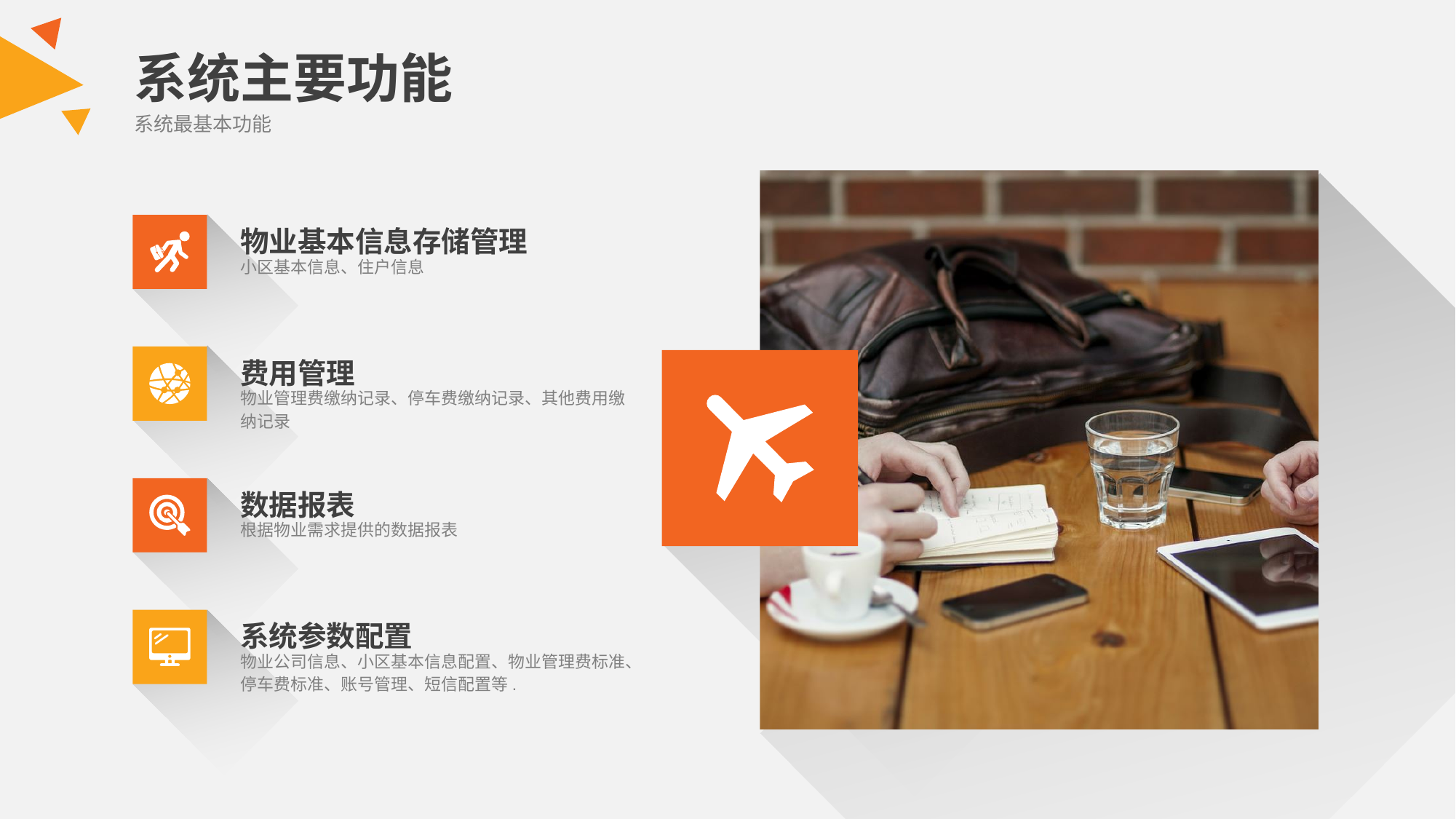

系统主要功能
系统最基本功能

物业基本信息存储管理
小区基本信息、住户信息

费用管理
物业管理费缴纳记录、停车费缴纳记录、其他费用缴纳记录

数据报表
根据物业需求提供的数据报表

系统参数配置
物业公司信息、小区基本信息配置、物业管理费标准、停车费标准、账号管理、短信配置等.